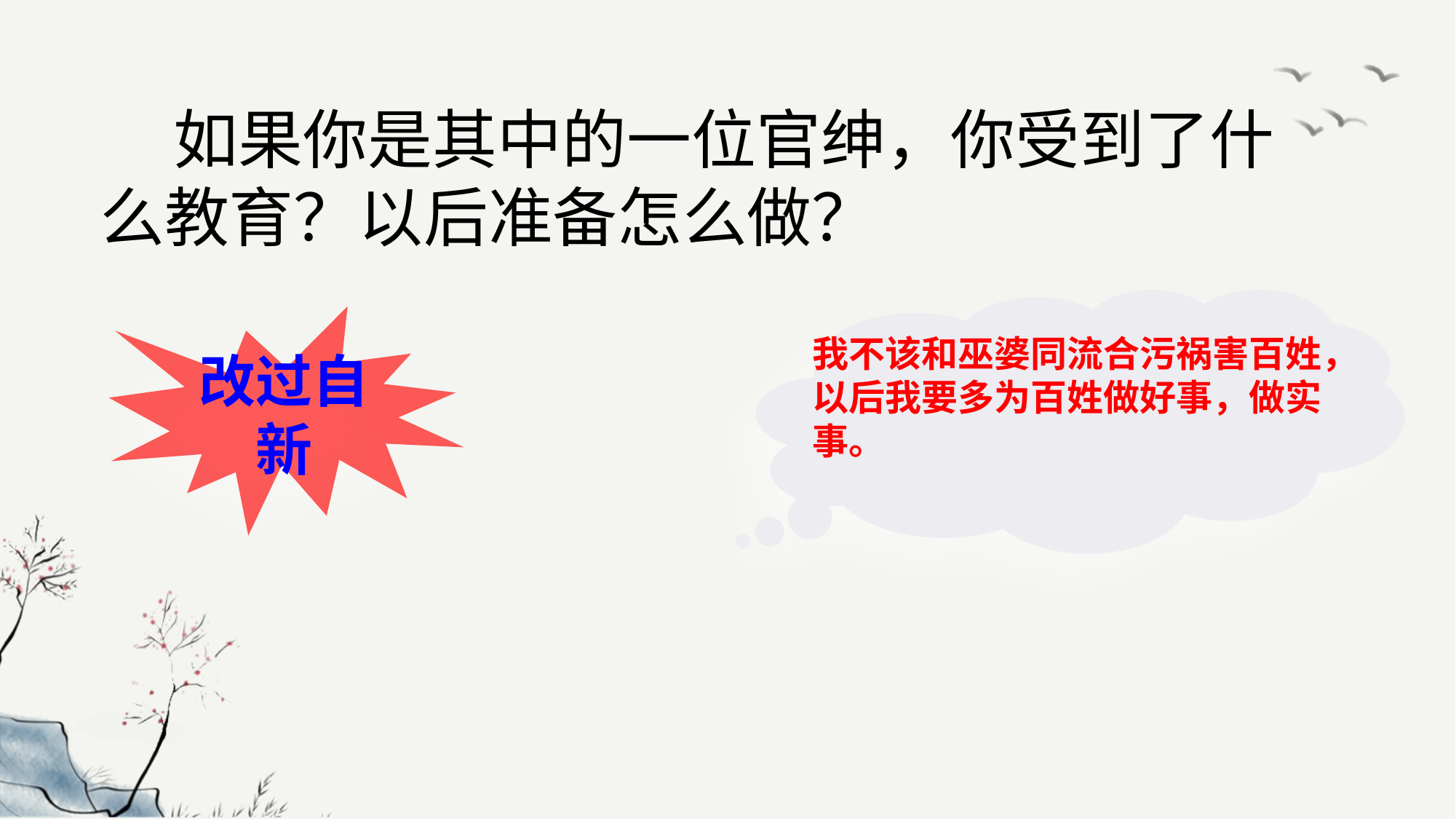

如果你是其中的一位官绅，你受到了什么教育？以后准备怎么做？

我不该和巫婆同流合污祸害百姓，以后我要多为百姓做好事，做实事。
改过自新